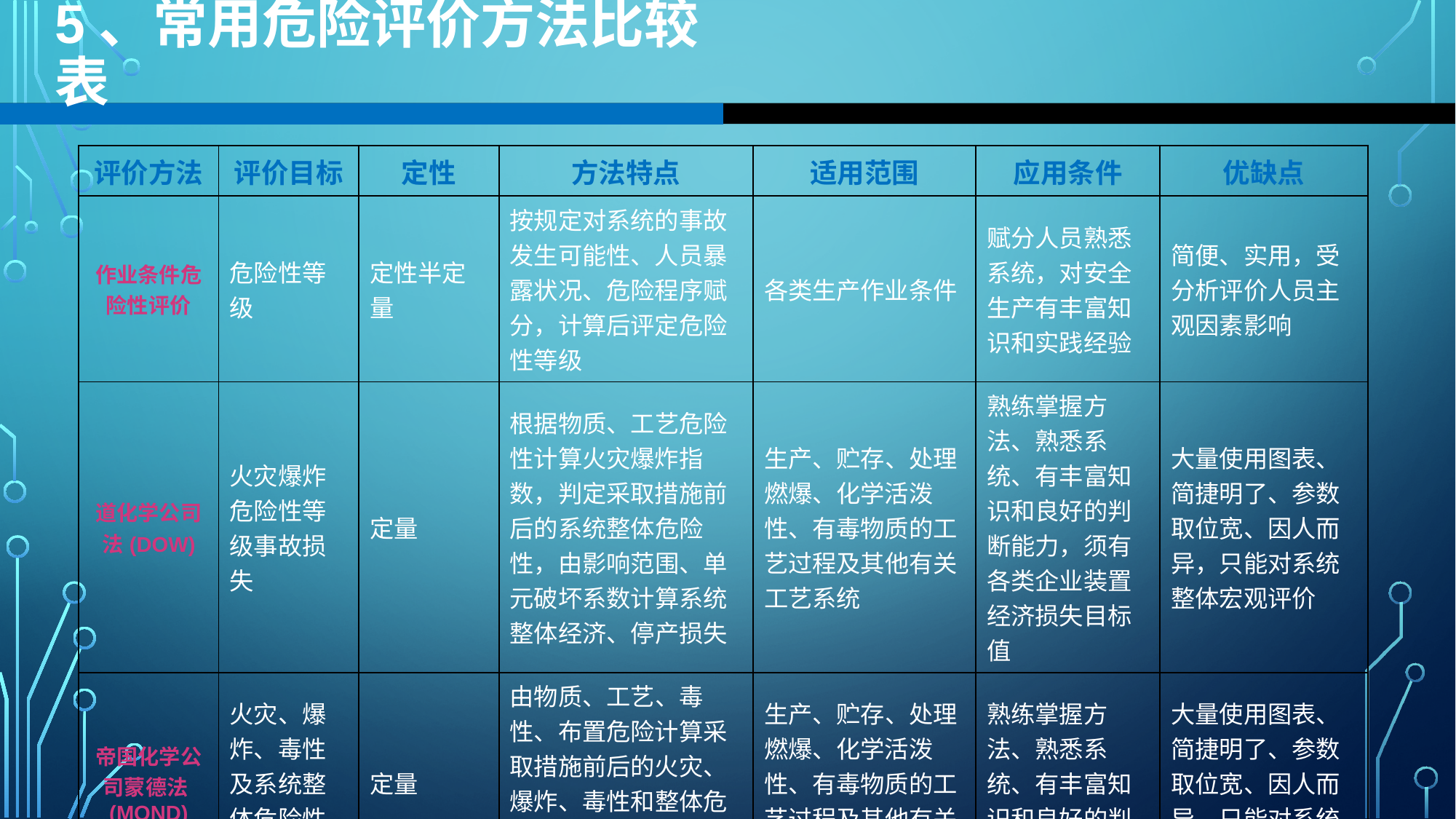

5、常用危险评价方法比较表

| 评价方法 | 评价目标 | 定性 | 方法特点 | 适用范围 | 应用条件 | 优缺点 |
| --- | --- | --- | --- | --- | --- | --- |
| 作业条件危险性评价 | 危险性等级 | 定性半定量 | 按规定对系统的事故发生可能性、人员暴露状况、危险程序赋分，计算后评定危险性等级 | 各类生产作业条件 | 赋分人员熟悉系统，对安全生产有丰富知识和实践经验 | 简便、实用，受分析评价人员主观因素影响 |
| 道化学公司法(DOW) | 火灾爆炸危险性等级事故损失 | 定量 | 根据物质、工艺危险性计算火灾爆炸指数，判定采取措施前后的系统整体危险性，由影响范围、单元破坏系数计算系统整体经济、停产损失 | 生产、贮存、处理燃爆、化学活泼性、有毒物质的工艺过程及其他有关工艺系统 | 熟练掌握方法、熟悉系统、有丰富知识和良好的判断能力，须有各类企业装置经济损失目标值 | 大量使用图表、简捷明了、参数取位宽、因人而异，只能对系统整体宏观评价 |
| 帝国化学公司蒙德法(MOND) | 火灾、爆炸、毒性及系统整体危险性等级 | 定量 | 由物质、工艺、毒性、布置危险计算采取措施前后的火灾、爆炸、毒性和整体危险性指数，评定各类危险性等级 | 生产、贮存、处理燃爆、化学活泼性、有毒物质的工艺过程及其他有关工艺系统 | 熟练掌握方法、熟悉系统、有丰富知识和良好的判断能力 | 大量使用图表、简捷明了、参数取位宽、因人而异，只能对系统整体宏观评价 |